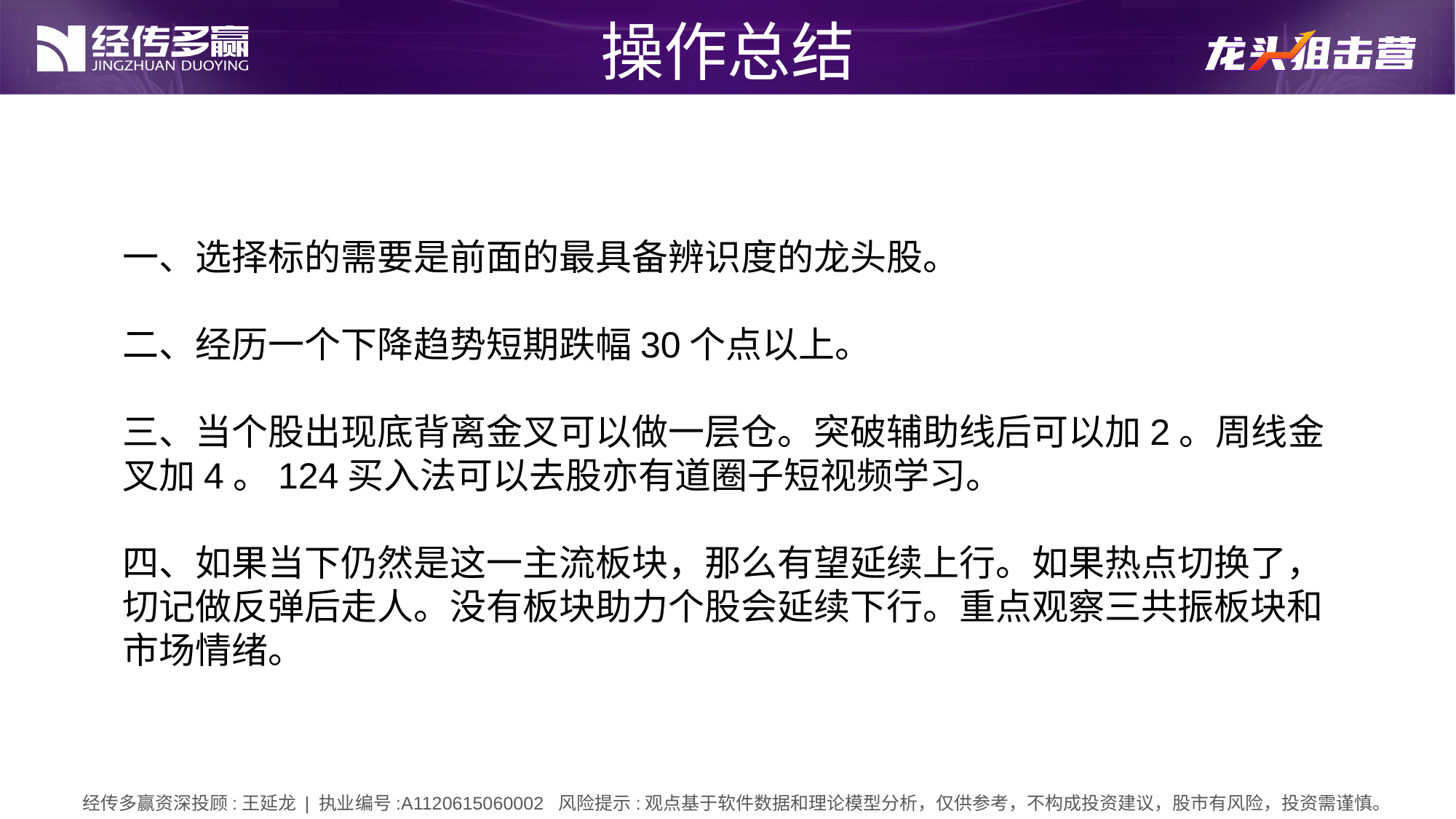

操作总结
一、选择标的需要是前面的最具备辨识度的龙头股。

二、经历一个下降趋势短期跌幅30个点以上。

三、当个股出现底背离金叉可以做一层仓。突破辅助线后可以加2。周线金叉加4。124买入法可以去股亦有道圈子短视频学习。

四、如果当下仍然是这一主流板块，那么有望延续上行。如果热点切换了，切记做反弹后走人。没有板块助力个股会延续下行。重点观察三共振板块和市场情绪。